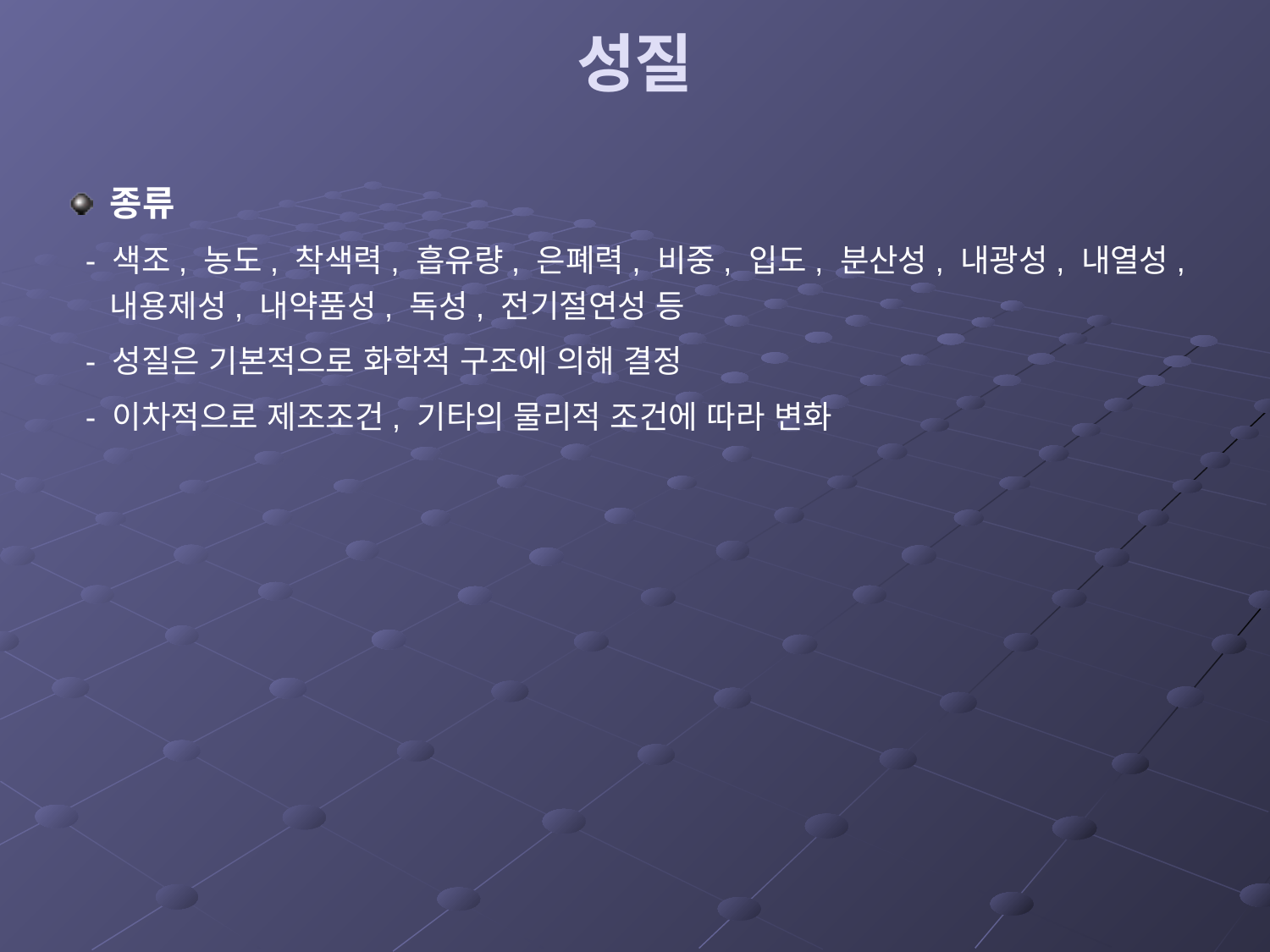

# 성질
종류
  - 색조, 농도, 착색력, 흡유량, 은폐력, 비중, 입도, 분산성, 내광성, 내열성, 내용제성, 내약품성, 독성, 전기절연성 등
  - 성질은 기본적으로 화학적 구조에 의해 결정
  - 이차적으로 제조조건, 기타의 물리적 조건에 따라 변화